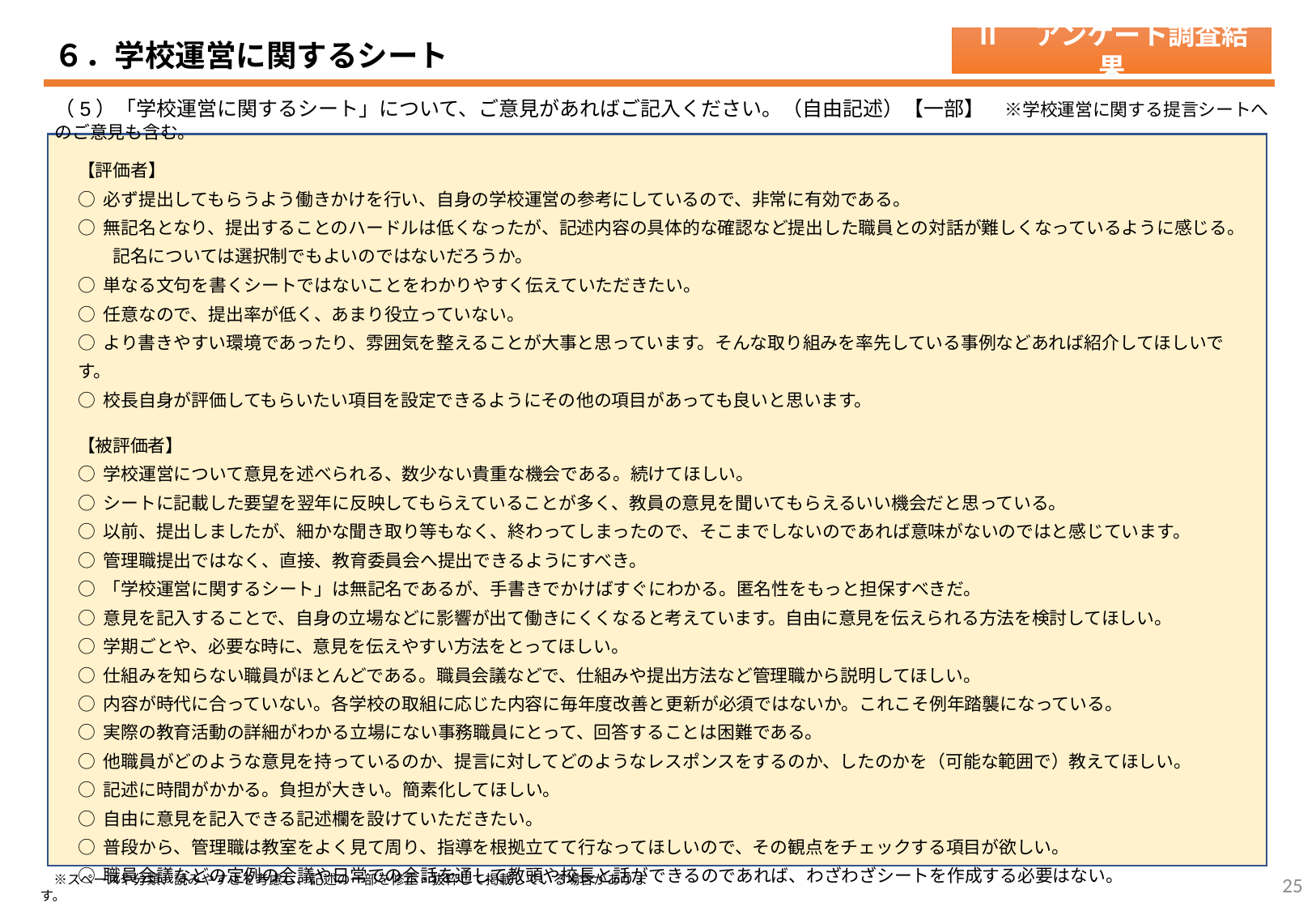

６．学校運営に関するシート
Ⅱ　アンケート調査結果
（5）「学校運営に関するシート」について、ご意見があればご記入ください。（自由記述）【一部】　※学校運営に関する提言シートへのご意見も含む。

【評価者】
○ 必ず提出してもらうよう働きかけを行い、自身の学校運営の参考にしているので、非常に有効である。
○ 無記名となり、提出することのハードルは低くなったが、記述内容の具体的な確認など提出した職員との対話が難しくなっているように感じる。
　　記名については選択制でもよいのではないだろうか。
○ 単なる文句を書くシートではないことをわかりやすく伝えていただきたい。
○ 任意なので、提出率が低く、あまり役立っていない。
○ より書きやすい環境であったり、雰囲気を整えることが大事と思っています。そんな取り組みを率先している事例などあれば紹介してほしいです。
○ 校長自身が評価してもらいたい項目を設定できるようにその他の項目があっても良いと思います。

【被評価者】
○ 学校運営について意見を述べられる、数少ない貴重な機会である。続けてほしい。
○ シートに記載した要望を翌年に反映してもらえていることが多く、教員の意見を聞いてもらえるいい機会だと思っている。
○ 以前、提出しましたが、細かな聞き取り等もなく、終わってしまったので、そこまでしないのであれば意味がないのではと感じています。
○ 管理職提出ではなく、直接、教育委員会へ提出できるようにすべき。
○ 「学校運営に関するシート」は無記名であるが、手書きでかけばすぐにわかる。匿名性をもっと担保すべきだ。
○ 意見を記入することで、自身の立場などに影響が出て働きにくくなると考えています。自由に意見を伝えられる方法を検討してほしい。
○ 学期ごとや、必要な時に、意見を伝えやすい方法をとってほしい。
○ 仕組みを知らない職員がほとんどである。職員会議などで、仕組みや提出方法など管理職から説明してほしい。
○ 内容が時代に合っていない。各学校の取組に応じた内容に毎年度改善と更新が必須ではないか。これこそ例年踏襲になっている。
○ 実際の教育活動の詳細がわかる立場にない事務職員にとって、回答することは困難である。
○ 他職員がどのような意見を持っているのか、提言に対してどのようなレスポンスをするのか、したのかを（可能な範囲で）教えてほしい。
○ 記述に時間がかかる。負担が大きい。簡素化してほしい。
○ 自由に意見を記入できる記述欄を設けていただきたい。
○ 普段から、管理職は教室をよく見て周り、指導を根拠立てて行なってほしいので、その観点をチェックする項目が欲しい。
○ 職員会議などの定例の会議や日常での会話を通して教頭や校長と話ができるのであれば、わざわざシートを作成する必要はない。
25
　※スペースや分類、読みやすさを考慮し、記述の一部を修正・抜粋して掲載している場合があります。